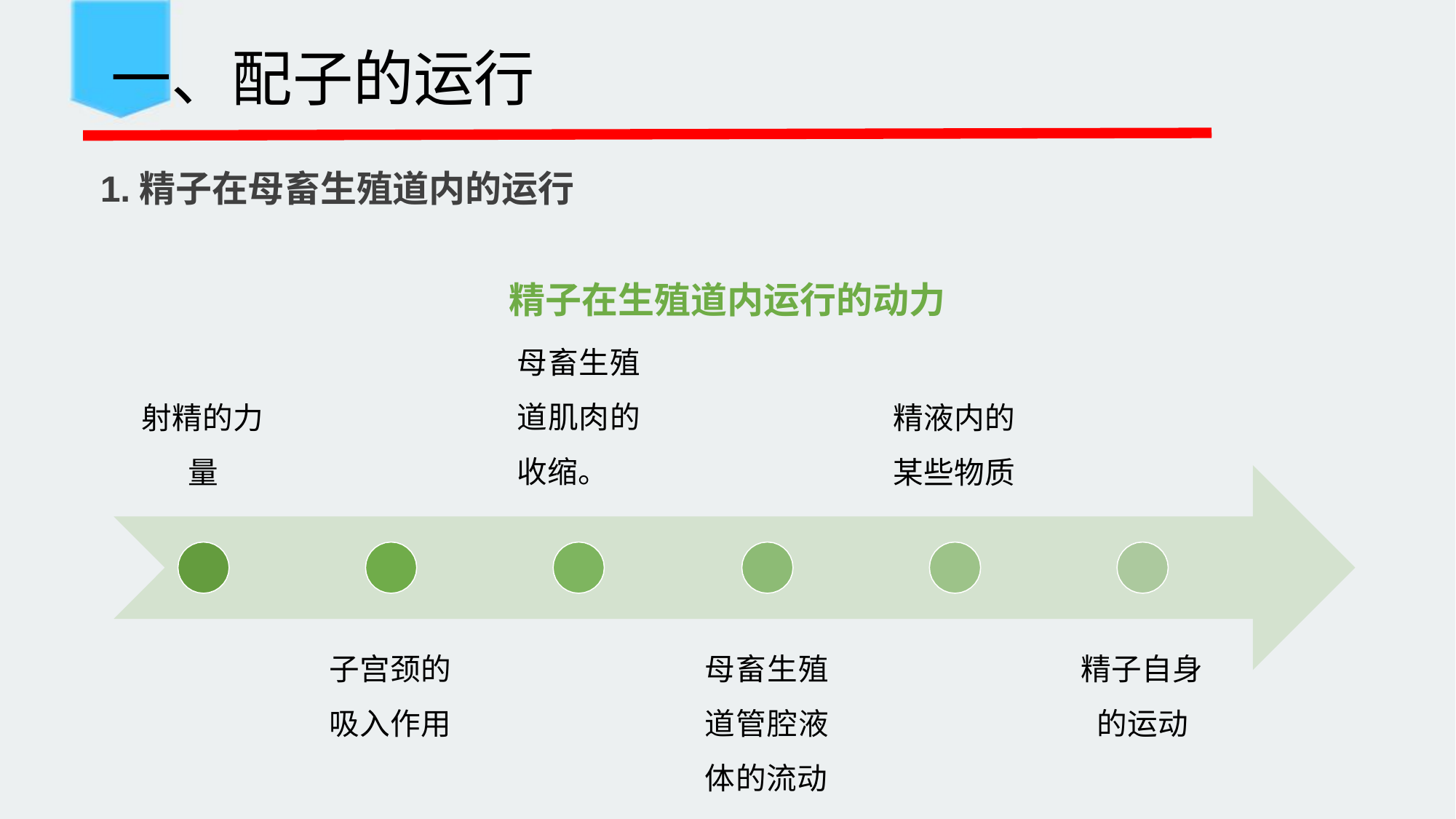

一、配子的运行
  1.精子在母畜生殖道内的运行

精子在生殖道内运行的动力
母畜生殖 道肌肉的 收缩。
射精的力 量
精液内的 某些物质

子宫颈的 吸入作用
母畜生殖 道管腔液 体的流动
精子自身 的运动